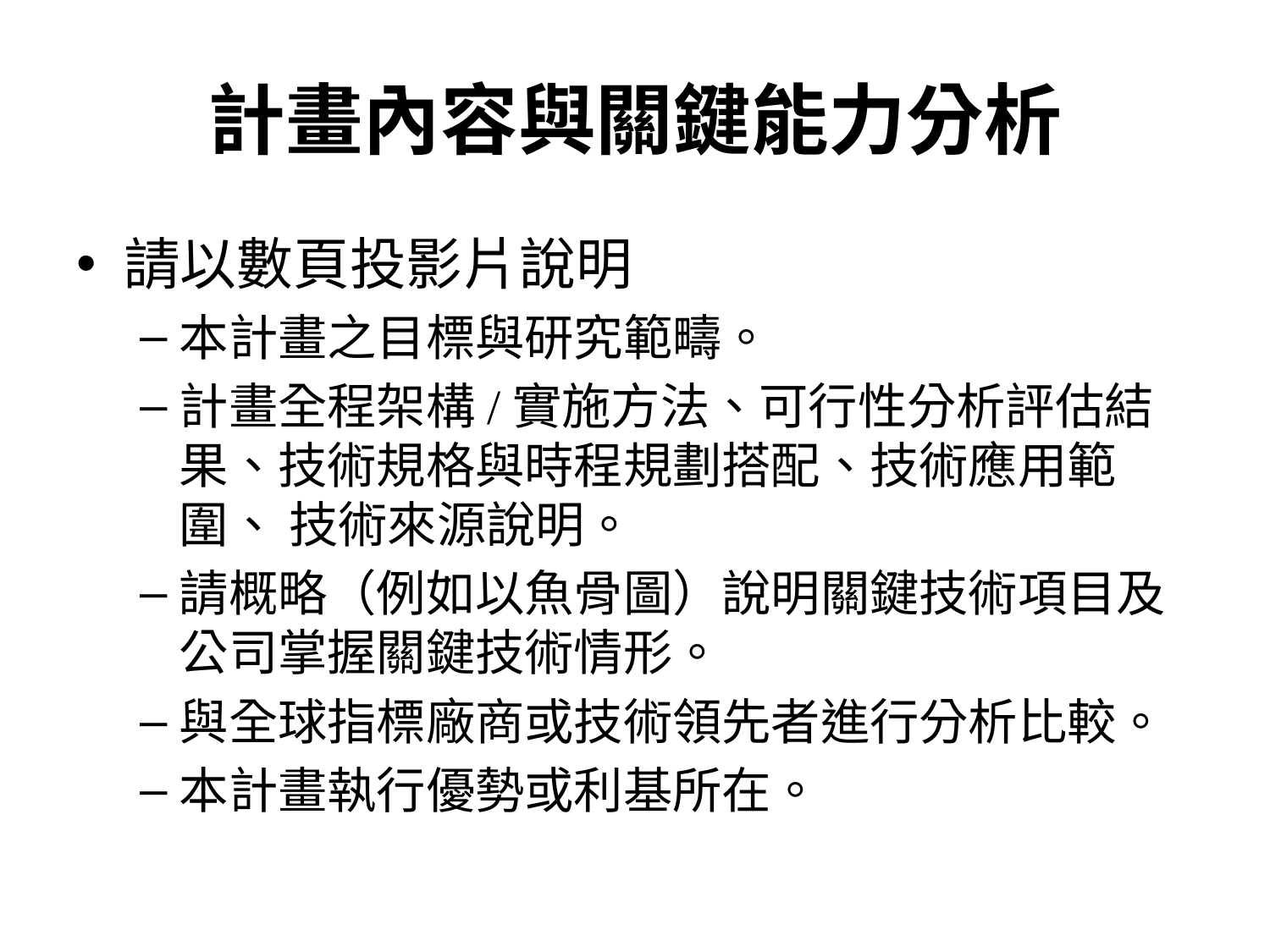

# 計畫內容與關鍵能力分析
請以數頁投影片說明
本計畫之目標與研究範疇。
計畫全程架構/實施方法、可行性分析評估結果、技術規格與時程規劃搭配、技術應用範圍、 技術來源說明。
請概略（例如以魚骨圖）說明關鍵技術項目及公司掌握關鍵技術情形。
與全球指標廠商或技術領先者進行分析比較。
本計畫執行優勢或利基所在。